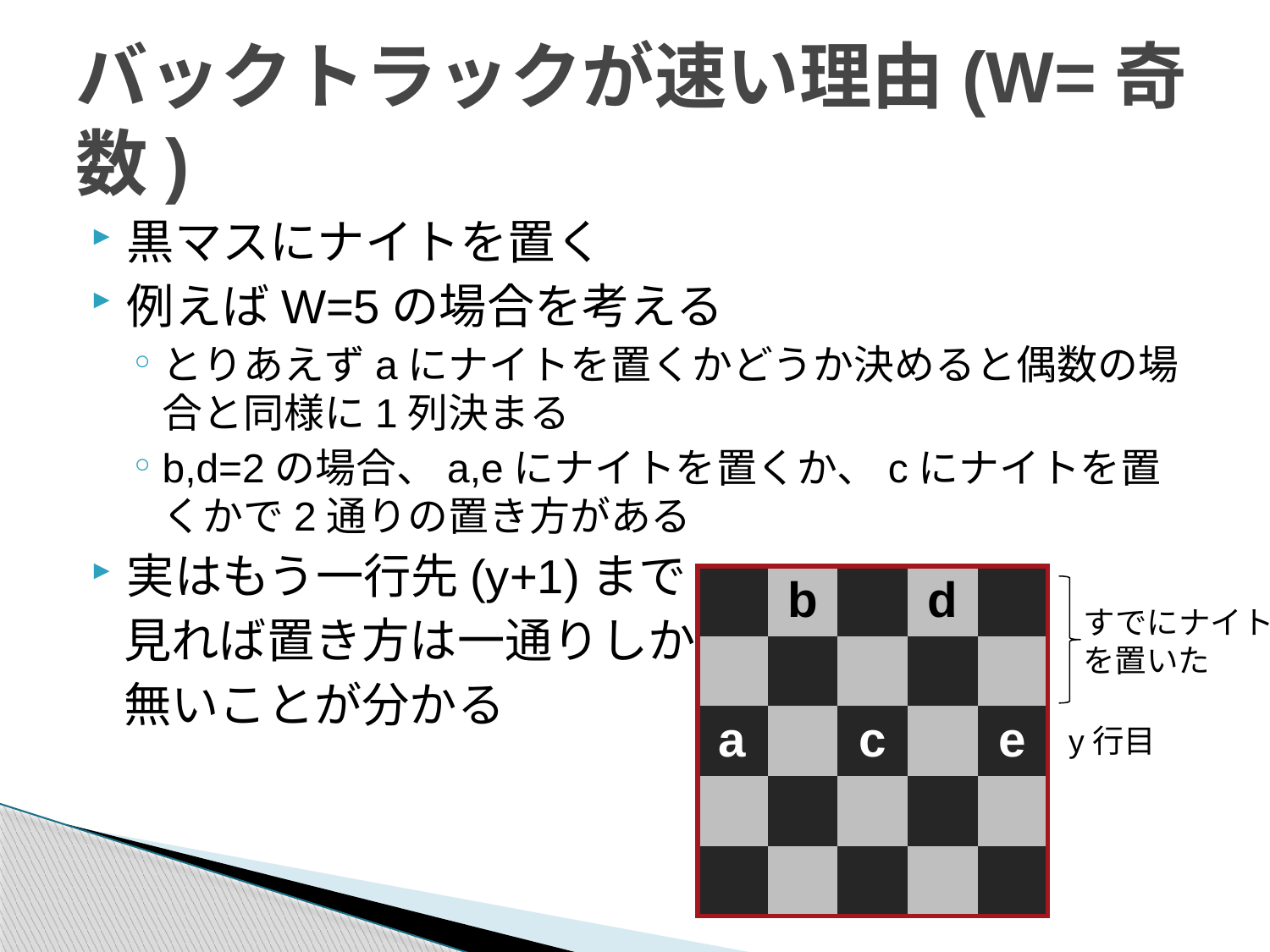

# バックトラックが速い理由(W=奇数)
黒マスにナイトを置く
例えばW=5の場合を考える
とりあえずaにナイトを置くかどうか決めると偶数の場合と同様に1列決まる
b,d=2の場合、a,eにナイトを置くか、cにナイトを置くかで2通りの置き方がある
実はもう一行先(y+1)まで
  見れば置き方は一通りしか
  無いことが分かる

|  | b |  | d |  |
| --- | --- | --- | --- | --- |
|  |  |  |  |  |
| a |  | c |  | e |
|  |  |  |  |  |
|  |  |  |  |  |

すでにナイト
を置いた
y行目